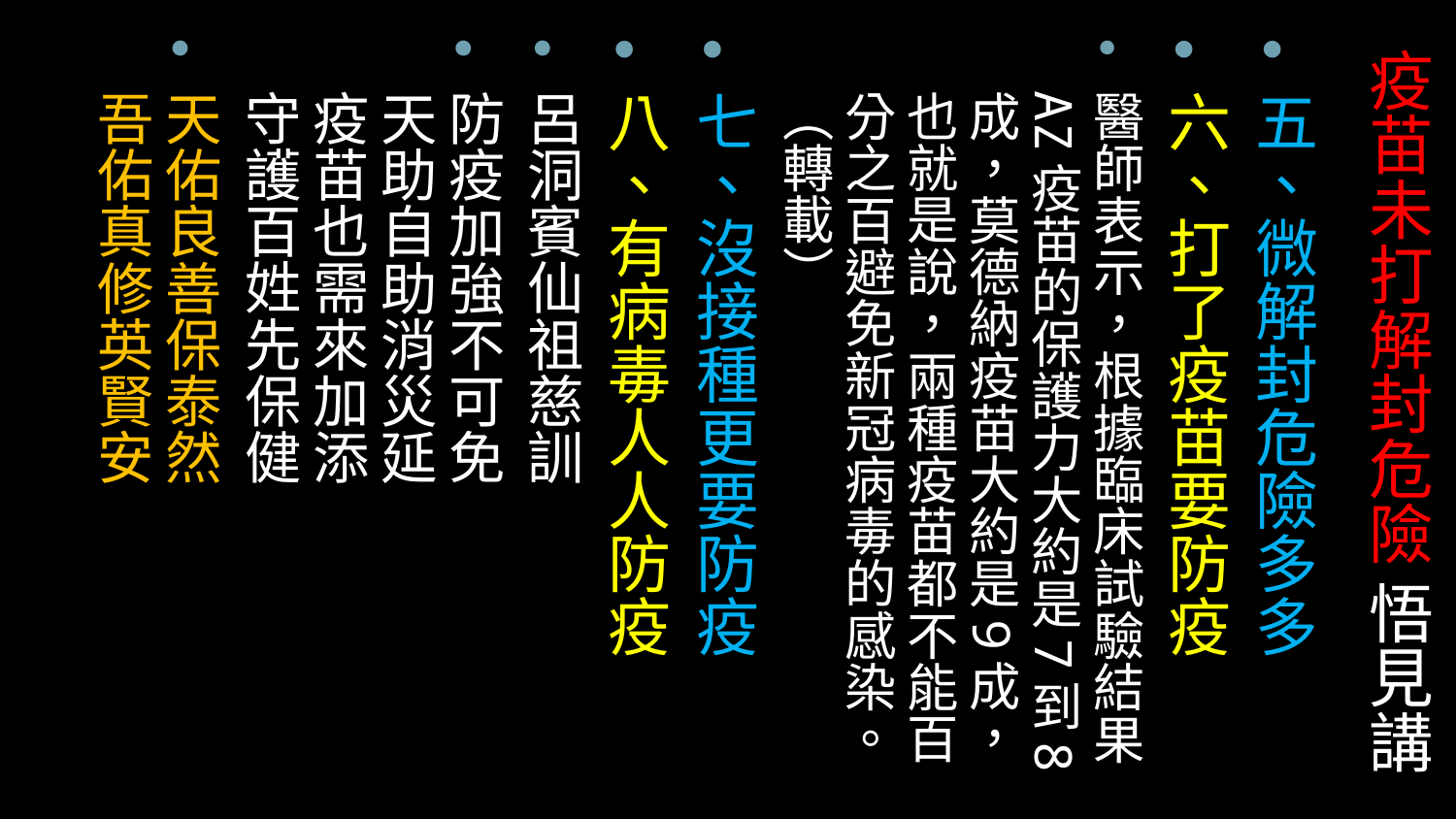

五、微解封危險多多
六、打了疫苗要防疫
醫師表示，根據臨床試驗結果AZ疫苗的保護力大約是7到8成，莫德納疫苗大約是9成，也就是說，兩種疫苗都不能百分之百避免新冠病毒的感染。（轉載）
七、沒接種更要防疫
八、有病毒人人防疫
呂洞賓仙祖慈訓
防疫加強不可免
天助自助消災延
疫苗也需來加添
守護百姓先保健
天佑良善保泰然
吾佑真修英賢安
# 疫苗未打解封危險 悟見講